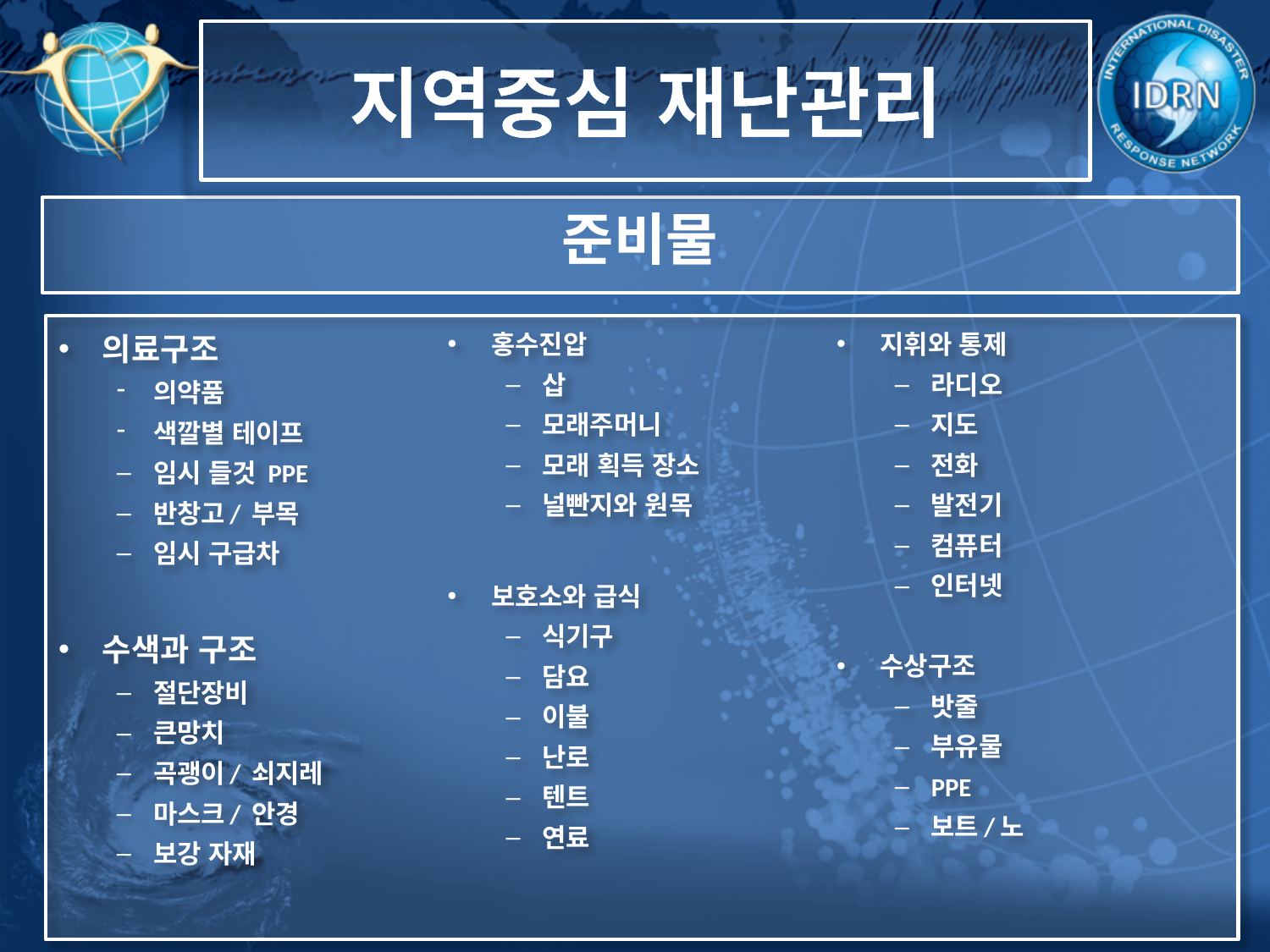

지역중심 재난관리
준비물
의료구조
의약품
색깔별 테이프
임시 들것 PPE
반창고/ 부목
임시 구급차

수색과 구조
절단장비
큰망치
곡괭이/ 쇠지레
마스크/ 안경
보강 자재

홍수진압
삽
모래주머니
모래 획득 장소
널빤지와 원목

보호소와 급식
식기구
담요
이불
난로
텐트
연료

지휘와 통제
라디오
지도
전화
발전기
컴퓨터
인터넷

수상구조
밧줄
부유물
PPE
보트/노